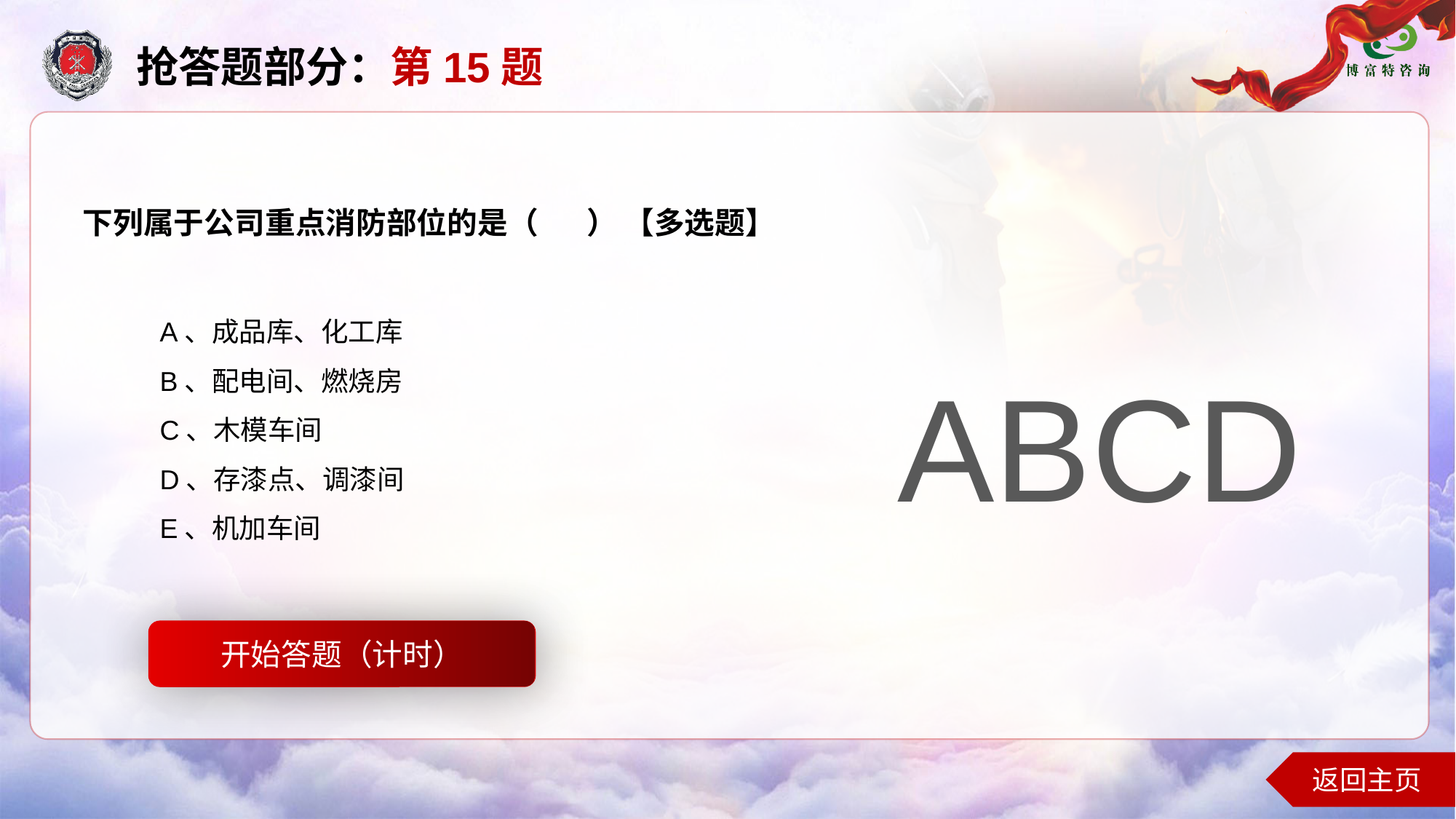

抢答题部分：第15题
下列属于公司重点消防部位的是（       ） 【多选题】
A、成品库、化工库
B、配电间、燃烧房
C、木模车间
D、存漆点、调漆间
E、机加车间
ABCD
开始答题（计时）
开始答题
返回主页